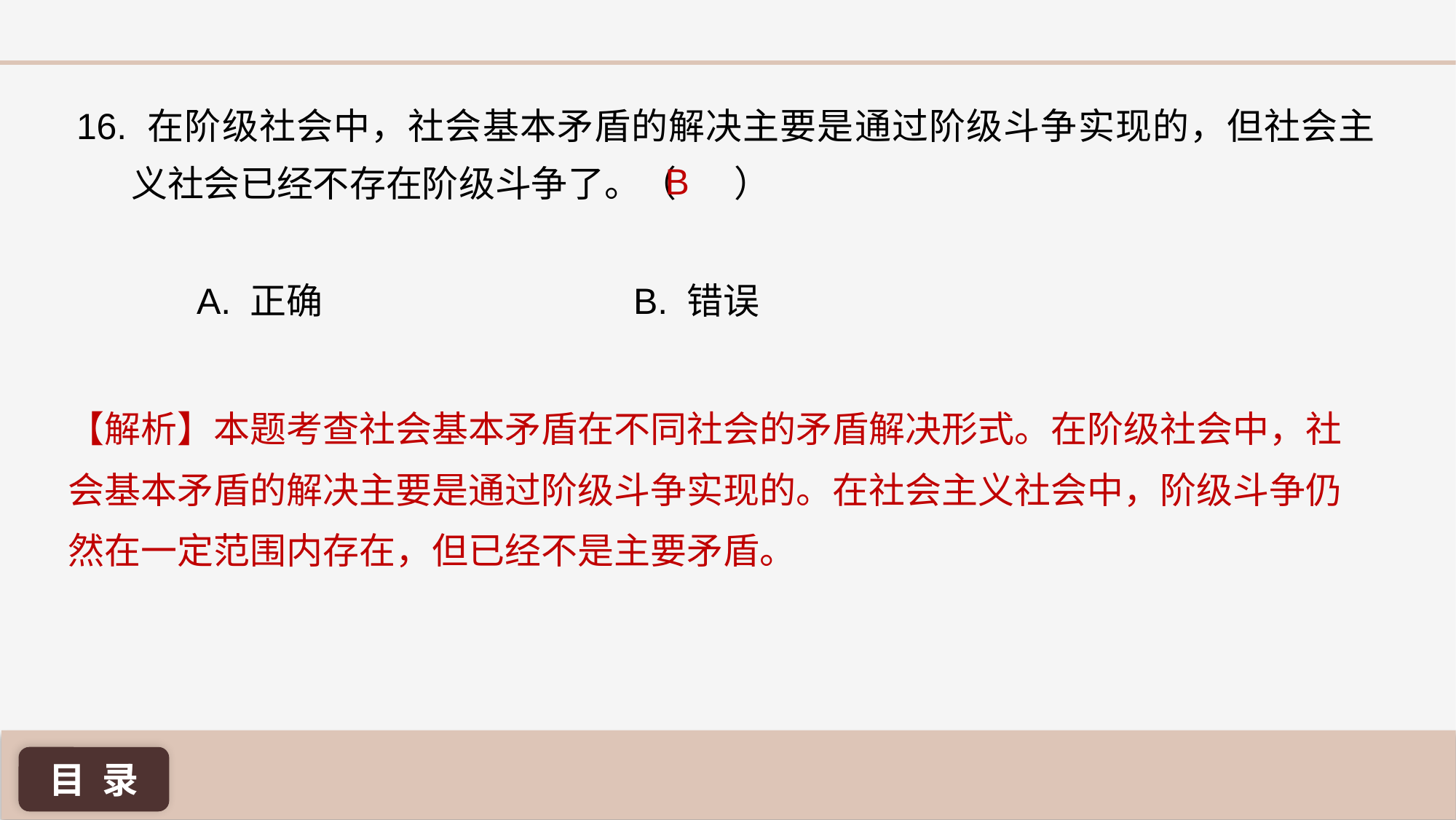

16. 在阶级社会中，社会基本矛盾的解决主要是通过阶级斗争实现的，但社会主义社会已经不存在阶级斗争了。（       ）
B
A. 正确 			B. 错误
【解析】本题考查社会基本矛盾在不同社会的矛盾解决形式。在阶级社会中，社会基本矛盾的解决主要是通过阶级斗争实现的。在社会主义社会中，阶级斗争仍然在一定范围内存在，但已经不是主要矛盾。